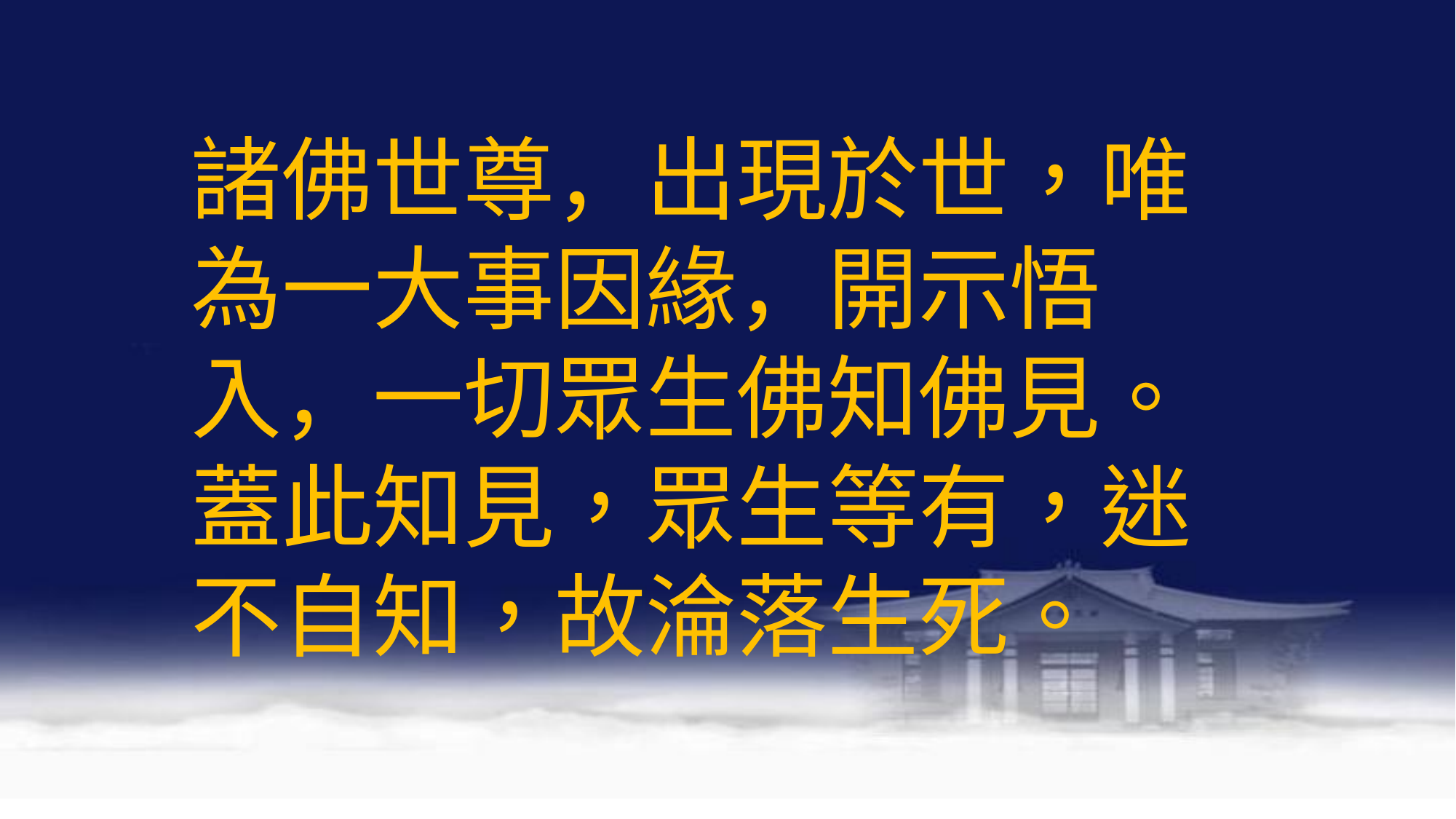

諸佛世尊，出現於世，唯為一大事因緣，開示悟入，一切眾生佛知佛見。蓋此知見，眾生等有，迷不自知，故淪落生死。